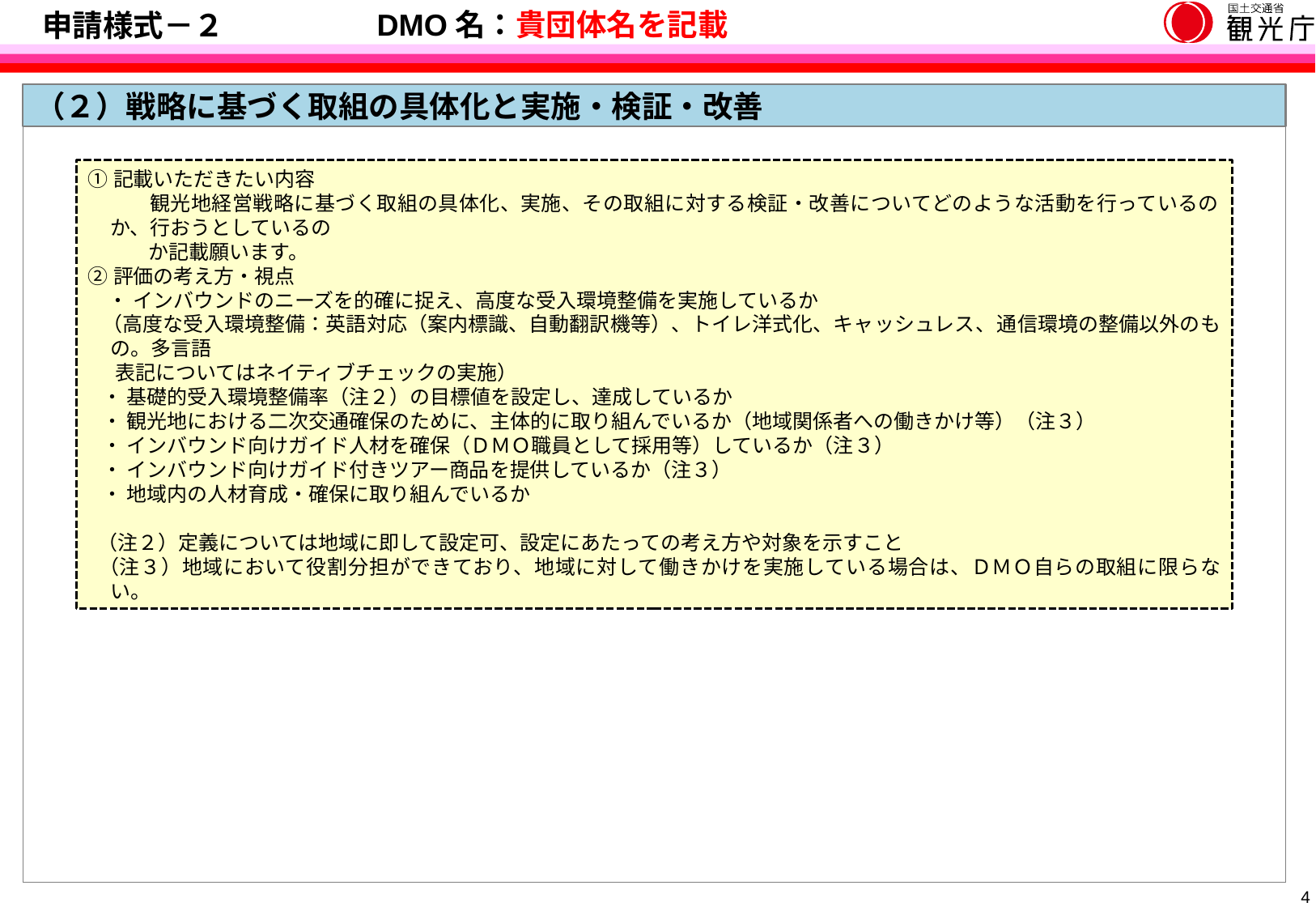

申請様式－２
DMO名：貴団体名を記載
（２）戦略に基づく取組の具体化と実施・検証・改善

①記載いただきたい内容
　　　観光地経営戦略に基づく取組の具体化、実施、その取組に対する検証・改善についてどのような活動を行っているのか、行おうとしているの
　　　か記載願います。
②評価の考え方・視点
　・ インバウンドのニーズを的確に捉え、高度な受入環境整備を実施しているか
  （高度な受入環境整備：英語対応（案内標識、自動翻訳機等）、トイレ洋式化、キャッシュレス、通信環境の整備以外のもの。多言語
     表記についてはネイティブチェックの実施）
  ・ 基礎的受入環境整備率（注２）の目標値を設定し、達成しているか
  ・ 観光地における二次交通確保のために、主体的に取り組んでいるか（地域関係者への働きかけ等）（注３）
  ・ インバウンド向けガイド人材を確保（ＤＭＯ職員として採用等）しているか（注３）
  ・ インバウンド向けガイド付きツアー商品を提供しているか（注３）
  ・ 地域内の人材育成・確保に取り組んでいるか

 （注２）定義については地域に即して設定可、設定にあたっての考え方や対象を示すこと
 （注３）地域において役割分担ができており、地域に対して働きかけを実施している場合は、ＤＭＯ自らの取組に限らない。
4